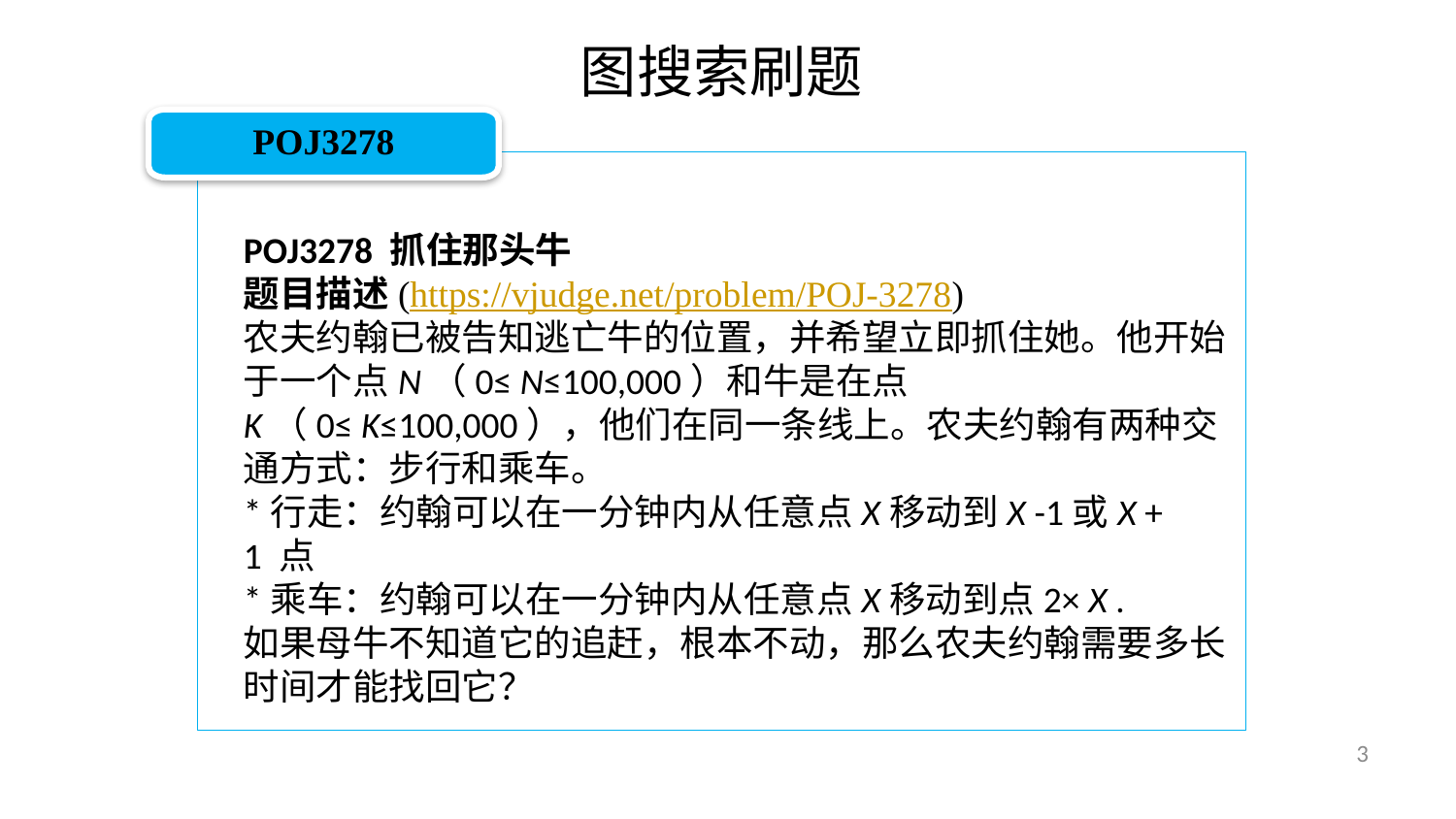

图搜索刷题
POJ3278

POJ3278 抓住那头牛
题目描述(https://vjudge.net/problem/POJ-3278)
农夫约翰已被告知逃亡牛的位置，并希望立即抓住她。他开始于一个点N（0≤ N≤100,000）和牛是在点K（0≤ K≤100,000），他们在同一条线上。农夫约翰有两种交通方式：步行和乘车。
*行走：约翰可以在一分钟内从任意点X移动到X -1或X + 1 点
*乘车：约翰可以在一分钟内从任意点X移动到点2× X .
如果母牛不知道它的追赶，根本不动，那么农夫约翰需要多长时间才能找回它？
3